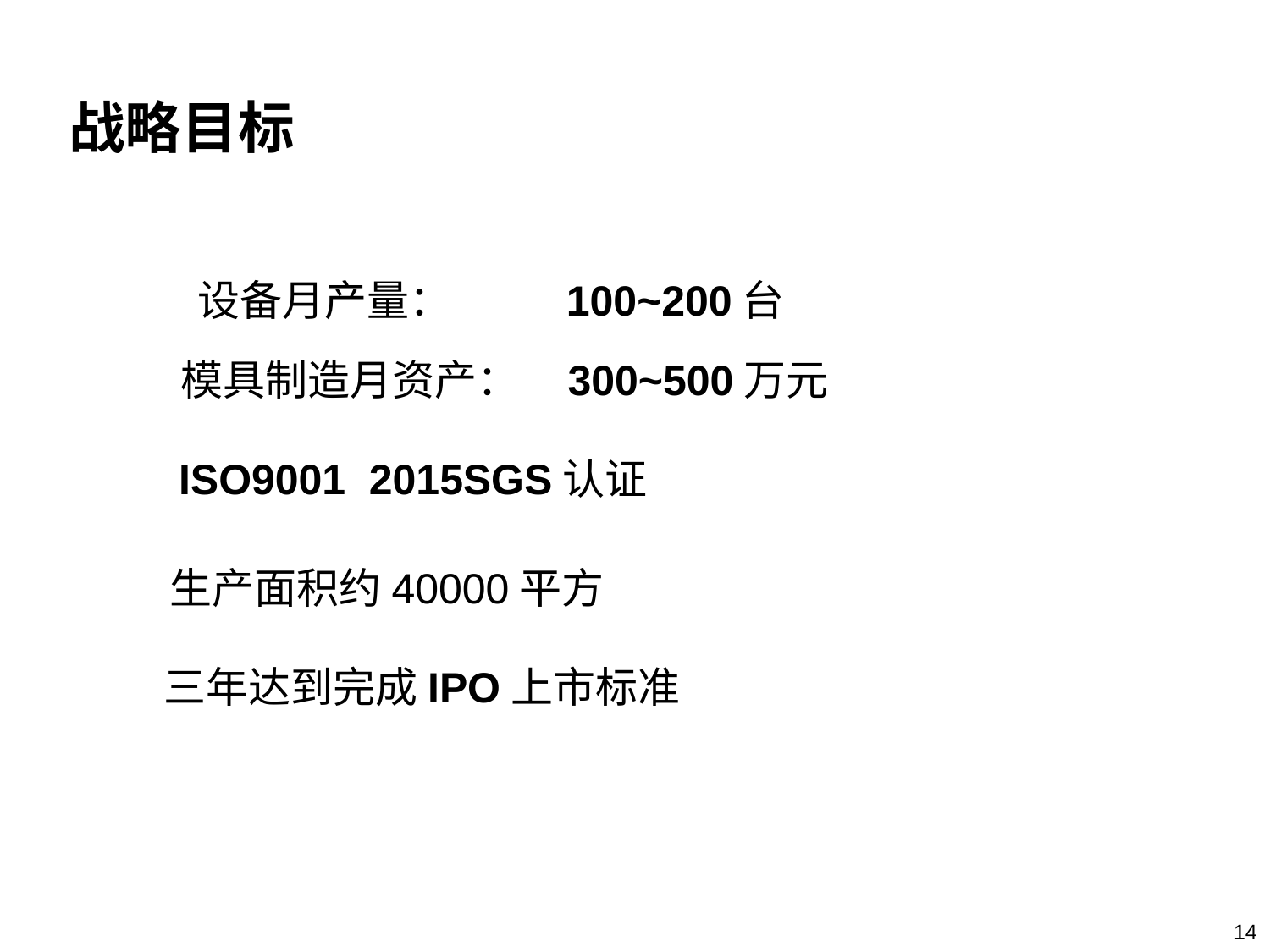

战略目标
设备月产量：           100~200台
模具制造月资产：    300~500万元

ISO9001  2015SGS认证
生产面积约40000平方
三年达到完成IPO上市标准
14